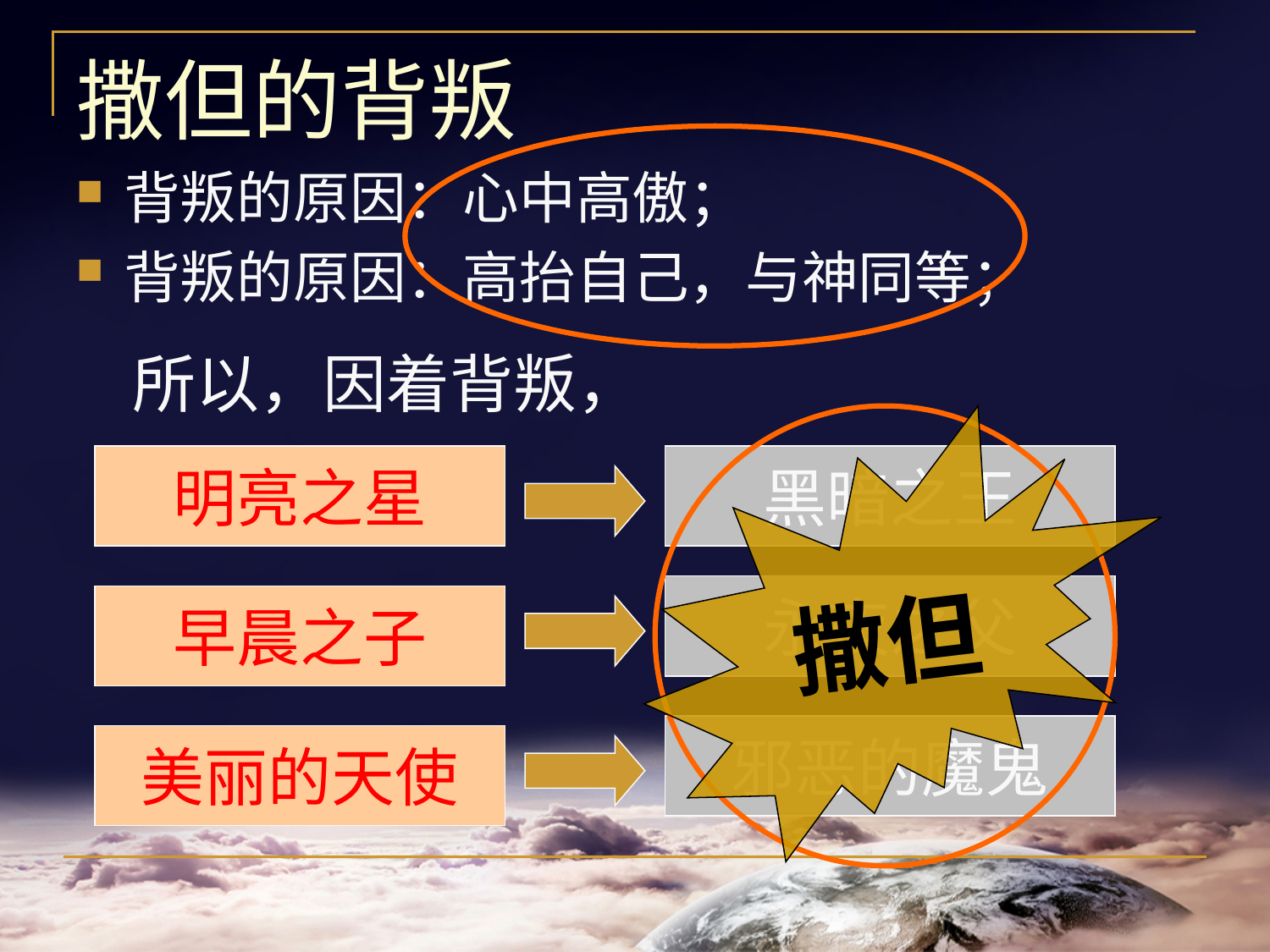

# 撒但的背叛

背叛的原因：心中高傲；
背叛的原因：高抬自己，与神同等；

    所以，因着背叛，

 撒但
明亮之星
黑暗之王

永夜之父
早晨之子

邪恶的魔鬼
美丽的天使